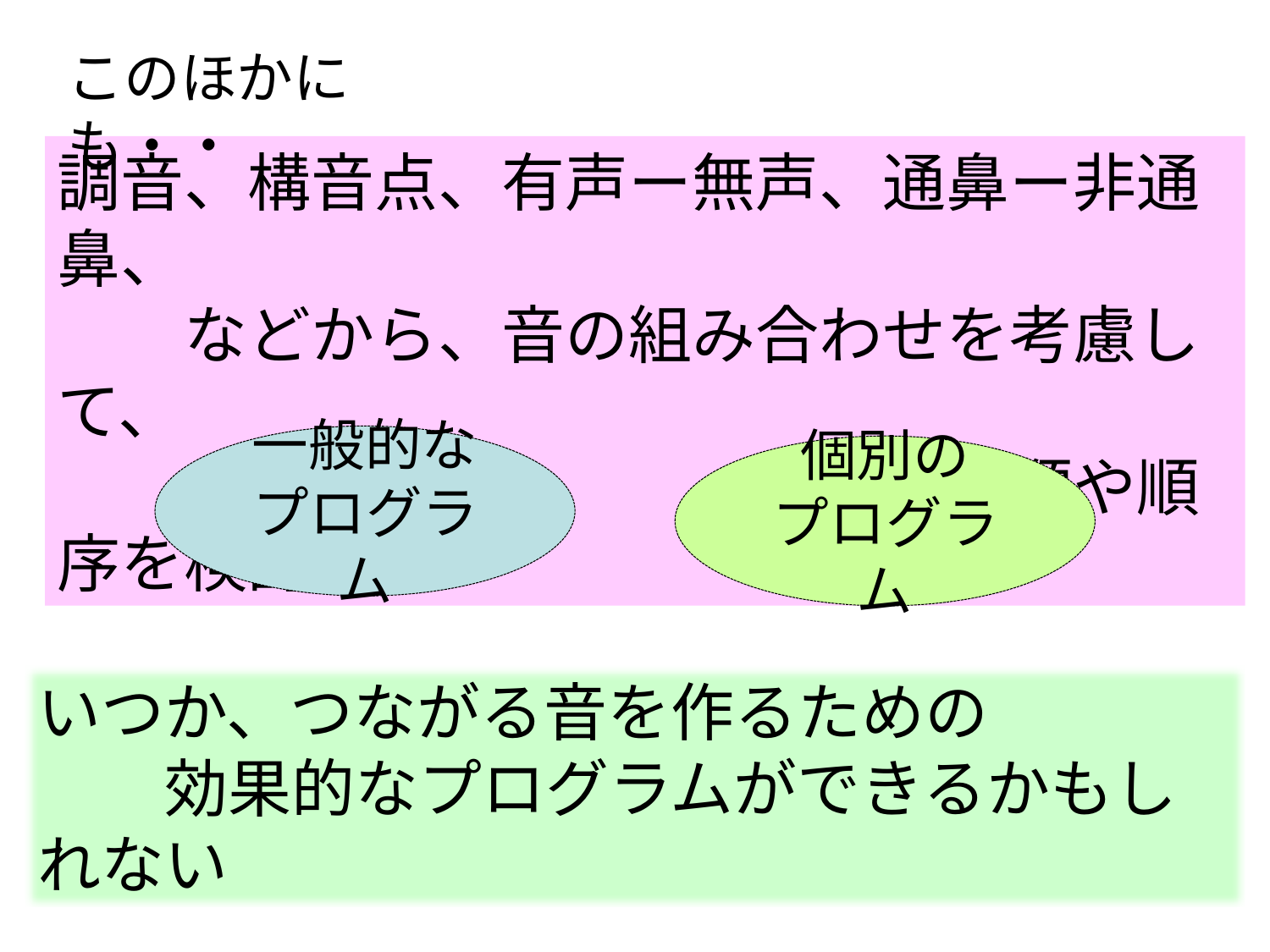

このほかにも・・
調音、構音点、有声ー無声、通鼻ー非通鼻、
　　などから、音の組み合わせを考慮して、
　　　　　　　　　　　練習の種類や順序を検討
一般的な
プログラム
個別の
プログラム
いつか、つながる音を作るための
　　効果的なプログラムができるかもしれない